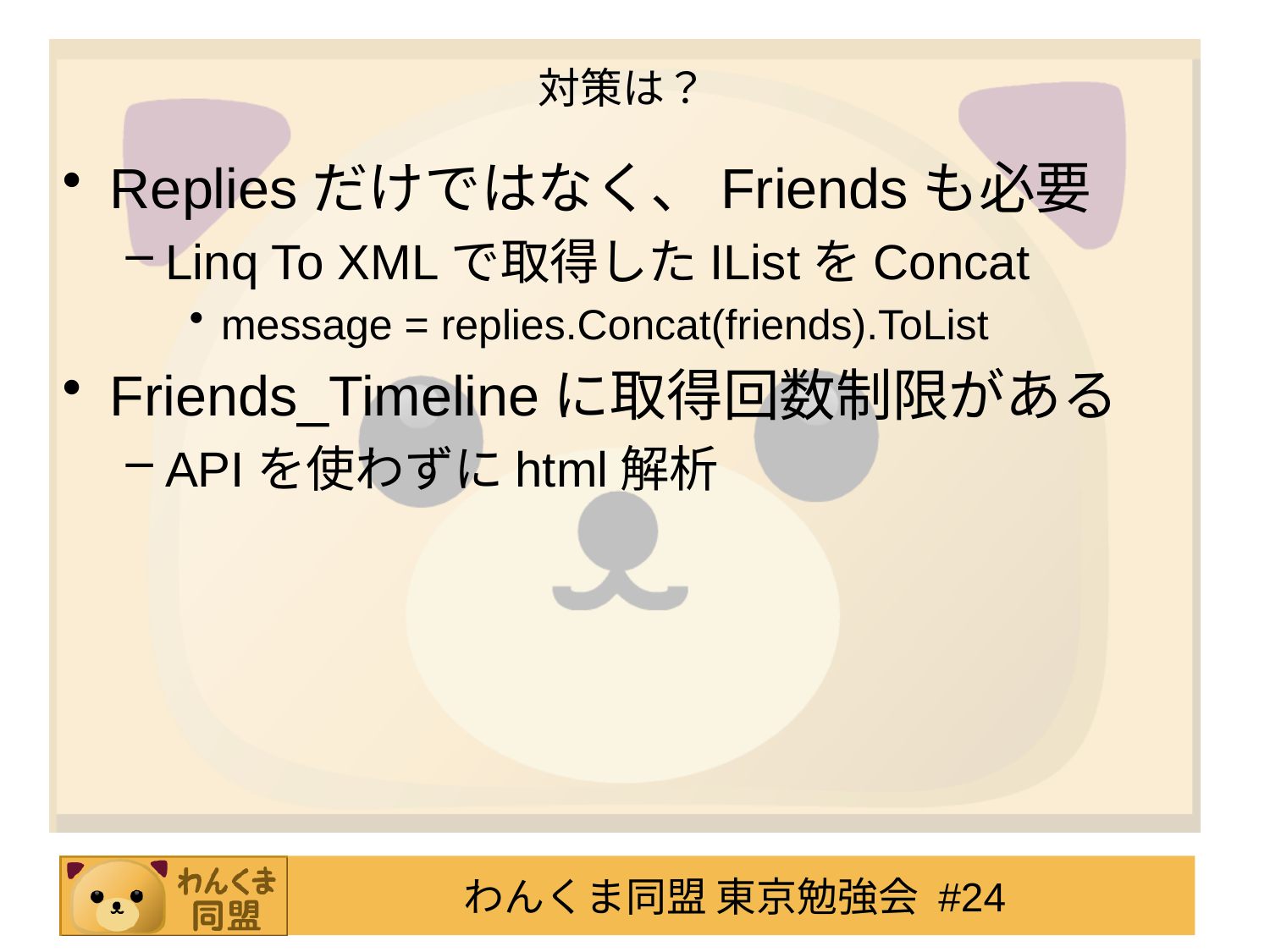

# 対策は？
Repliesだけではなく、Friendsも必要
Linq To XMLで取得したIListをConcat
message = replies.Concat(friends).ToList
Friends_Timelineに取得回数制限がある
APIを使わずにhtml解析